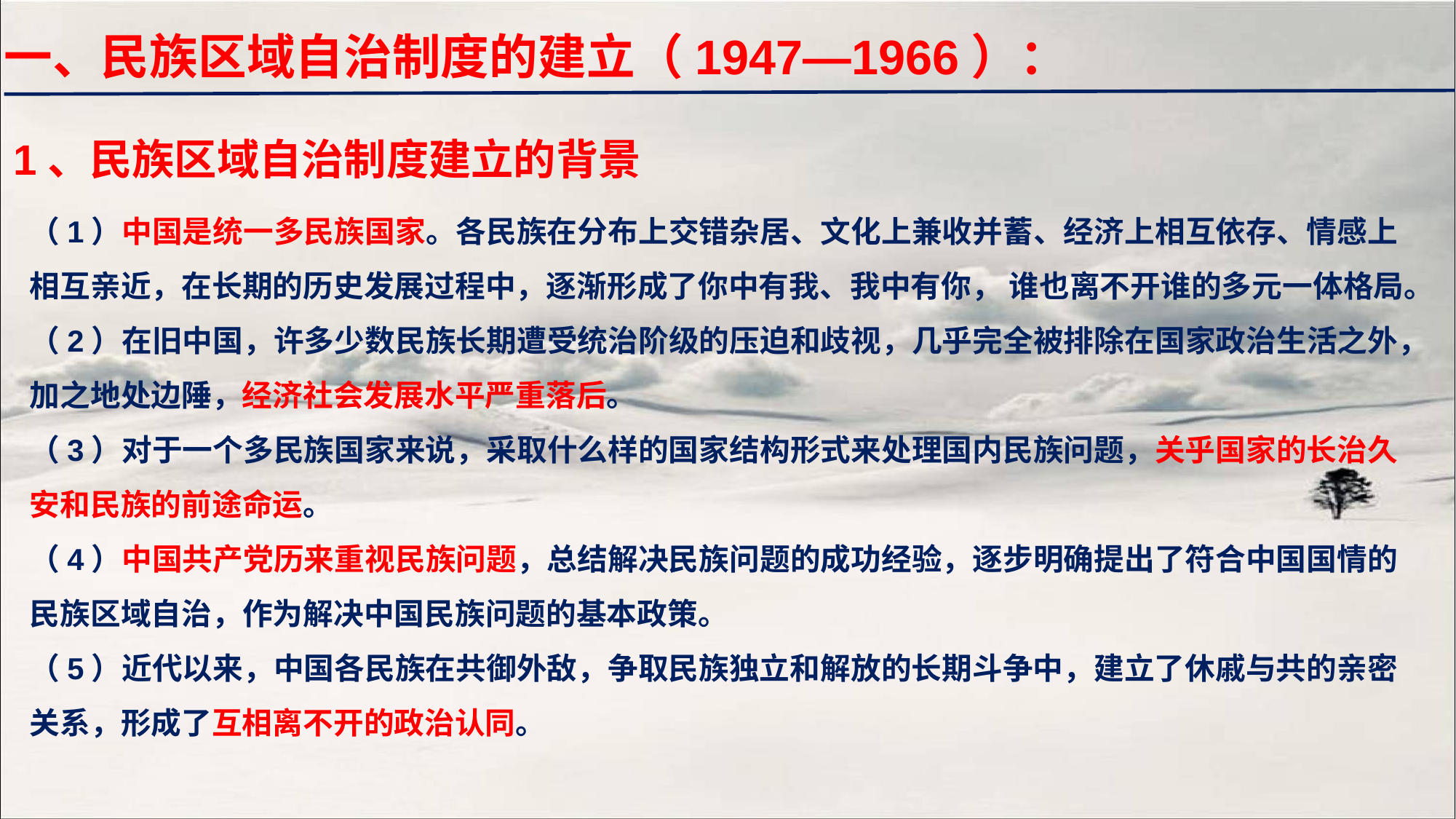

一、民族区域自治制度的建立（1947—1966）：
1、民族区域自治制度建立的背景
（1）中国是统一多民族国家。各民族在分布上交错杂居、文化上兼收并蓄、经济上相互依存、情感上相互亲近，在长期的历史发展过程中，逐渐形成了你中有我、我中有你， 谁也离不开谁的多元一体格局。
（2）在旧中国，许多少数民族长期遭受统治阶级的压迫和歧视，几乎完全被排除在国家政治生活之外，加之地处边陲，经济社会发展水平严重落后。
（3）对于一个多民族国家来说，采取什么样的国家结构形式来处理国内民族问题，关乎国家的长治久安和民族的前途命运。
（4）中国共产党历来重视民族问题，总结解决民族问题的成功经验，逐步明确提出了符合中国国情的民族区域自治，作为解决中国民族问题的基本政策。
（5）近代以来，中国各民族在共御外敌，争取民族独立和解放的长期斗争中，建立了休戚与共的亲密关系，形成了互相离不开的政治认同。